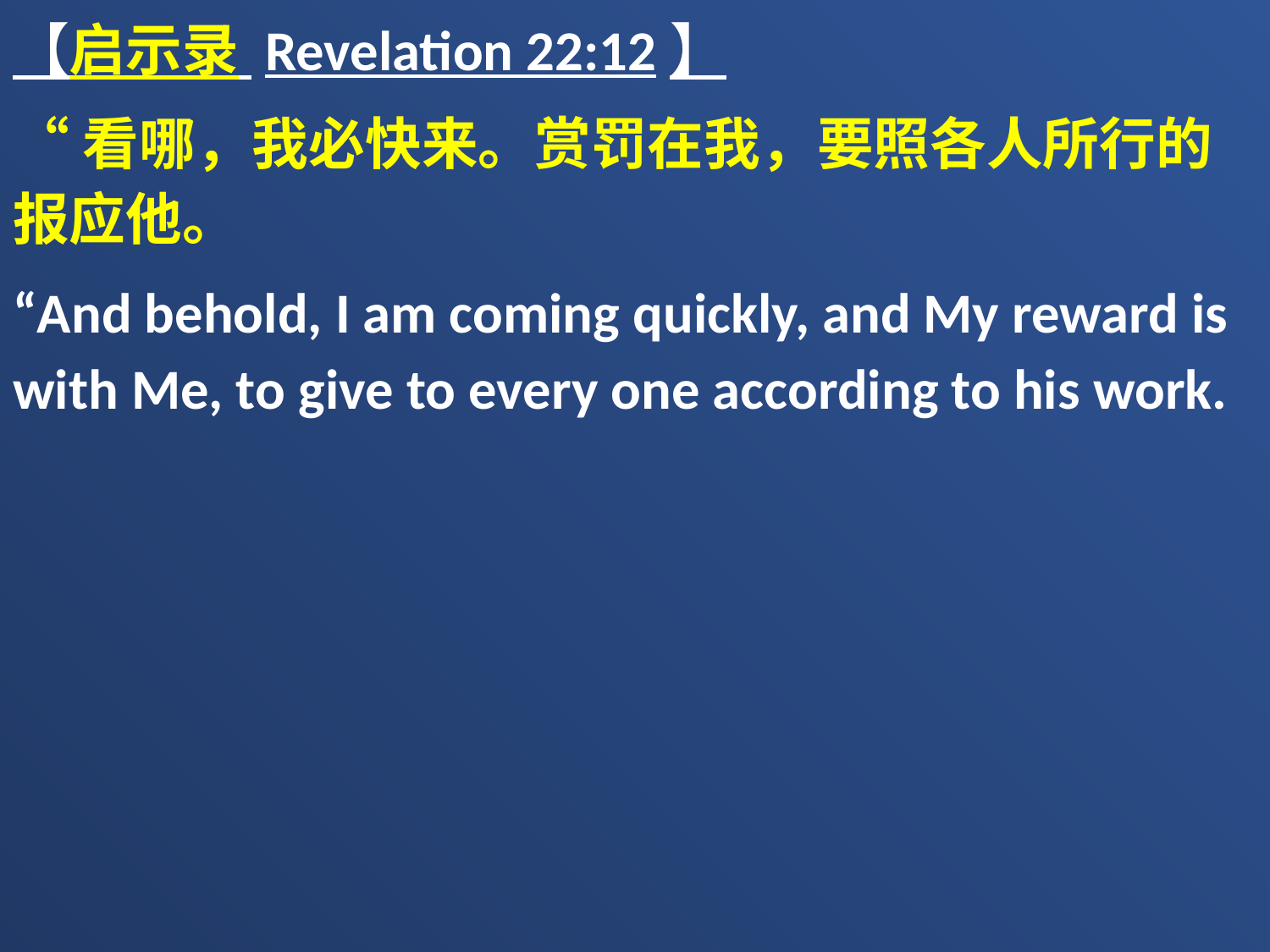

【启示录 Revelation 22:12】
“看哪，我必快来。赏罚在我，要照各人所行的报应他。
“And behold, I am coming quickly, and My reward is with Me, to give to every one according to his work.